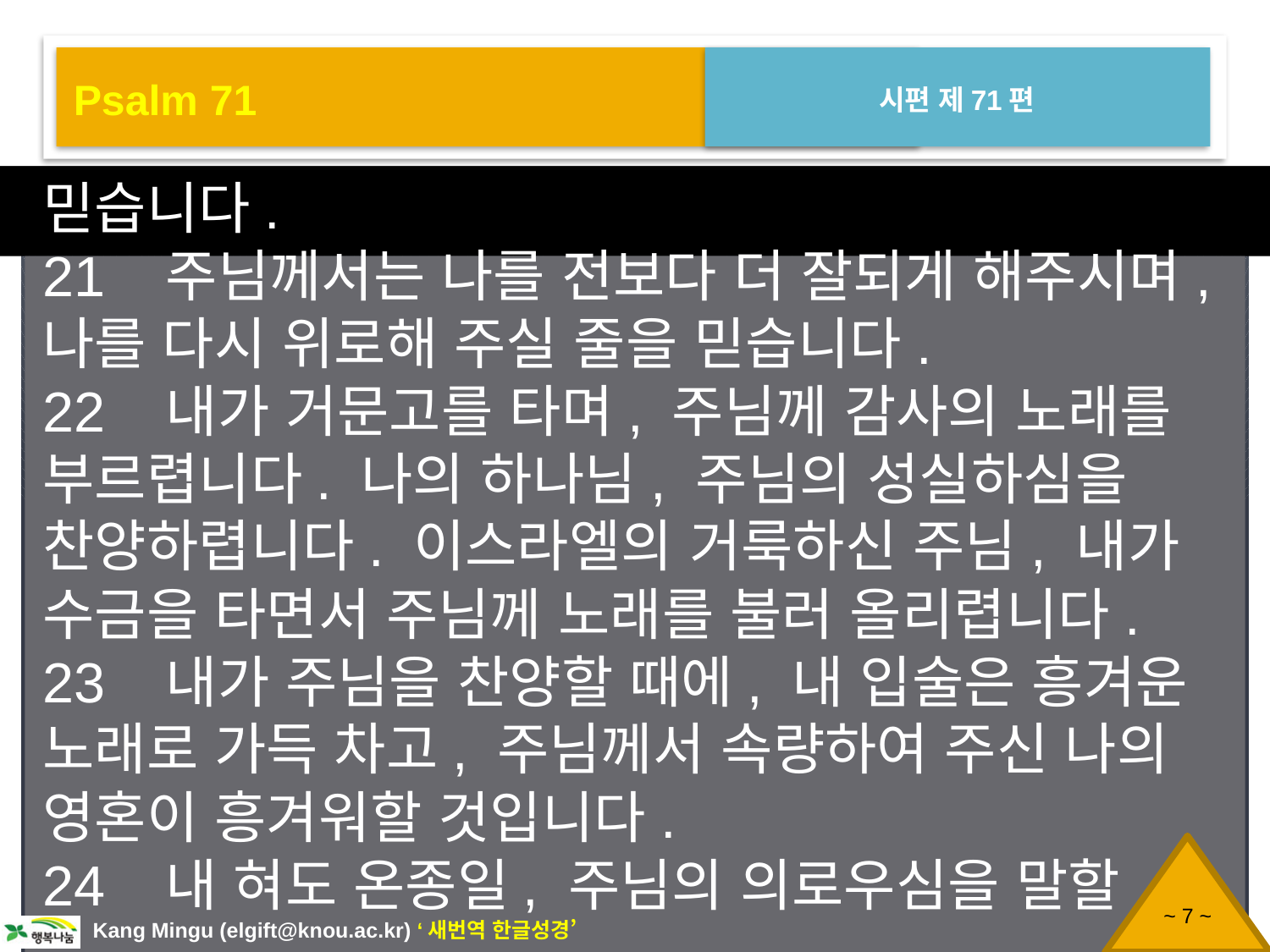

Psalm 71
시편 제71편
믿습니다.
21   주님께서는 나를 전보다 더 잘되게 해주시며, 나를 다시 위로해 주실 줄을 믿습니다.
22   내가 거문고를 타며, 주님께 감사의 노래를 부르렵니다. 나의 하나님, 주님의 성실하심을 찬양하렵니다. 이스라엘의 거룩하신 주님, 내가 수금을 타면서 주님께 노래를 불러 올리렵니다.
23   내가 주님을 찬양할 때에, 내 입술은 흥겨운 노래로 가득 차고, 주님께서 속량하여 주신 나의 영혼이 흥겨워할 것입니다.
24   내 혀도 온종일, 주님의 의로우심을 말할